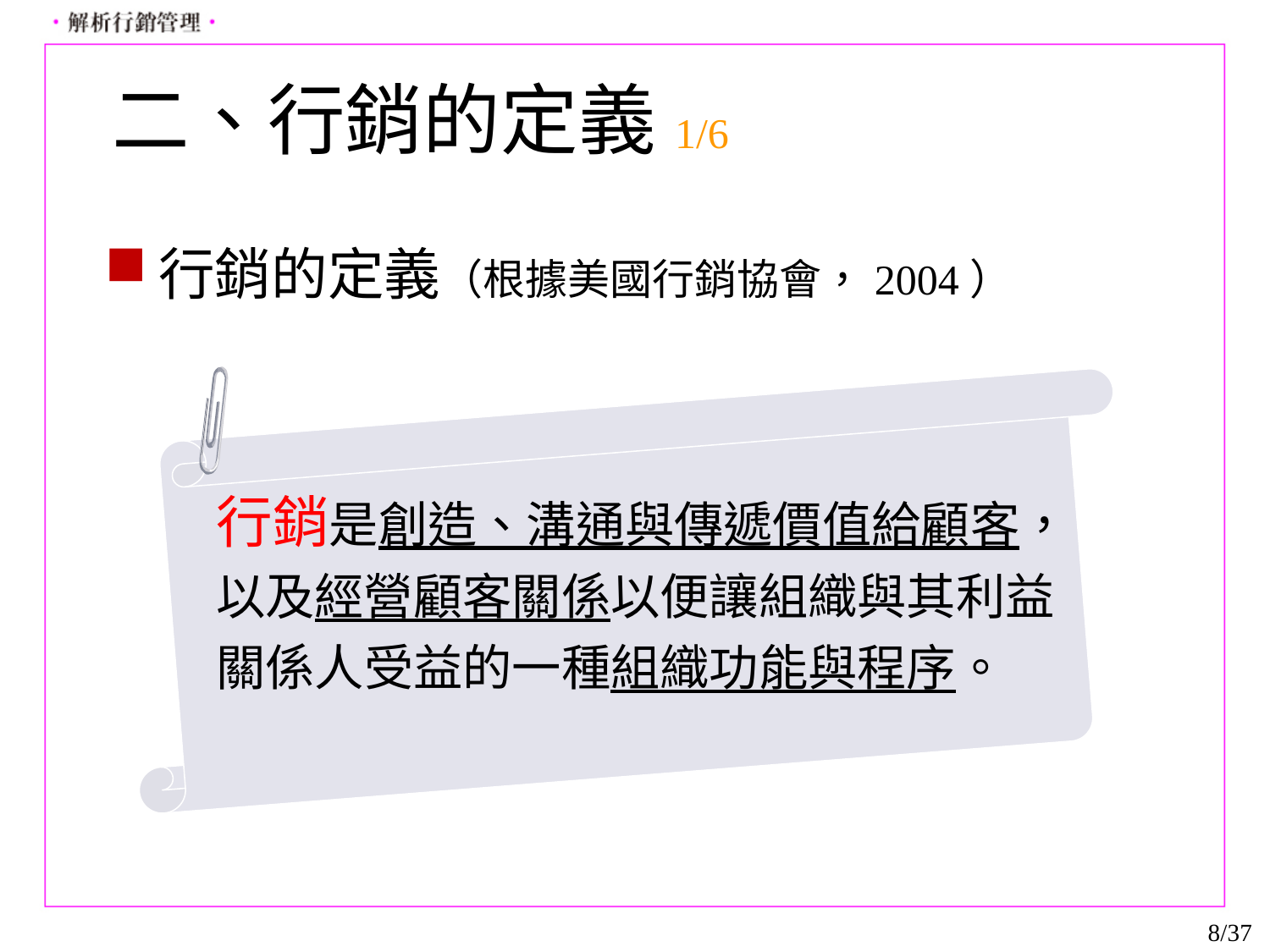

# 二、行銷的定義1/6
行銷的定義（根據美國行銷協會，2004）

行銷是創造、溝通與傳遞價值給顧客，以及經營顧客關係以便讓組織與其利益關係人受益的一種組織功能與程序。
8/37